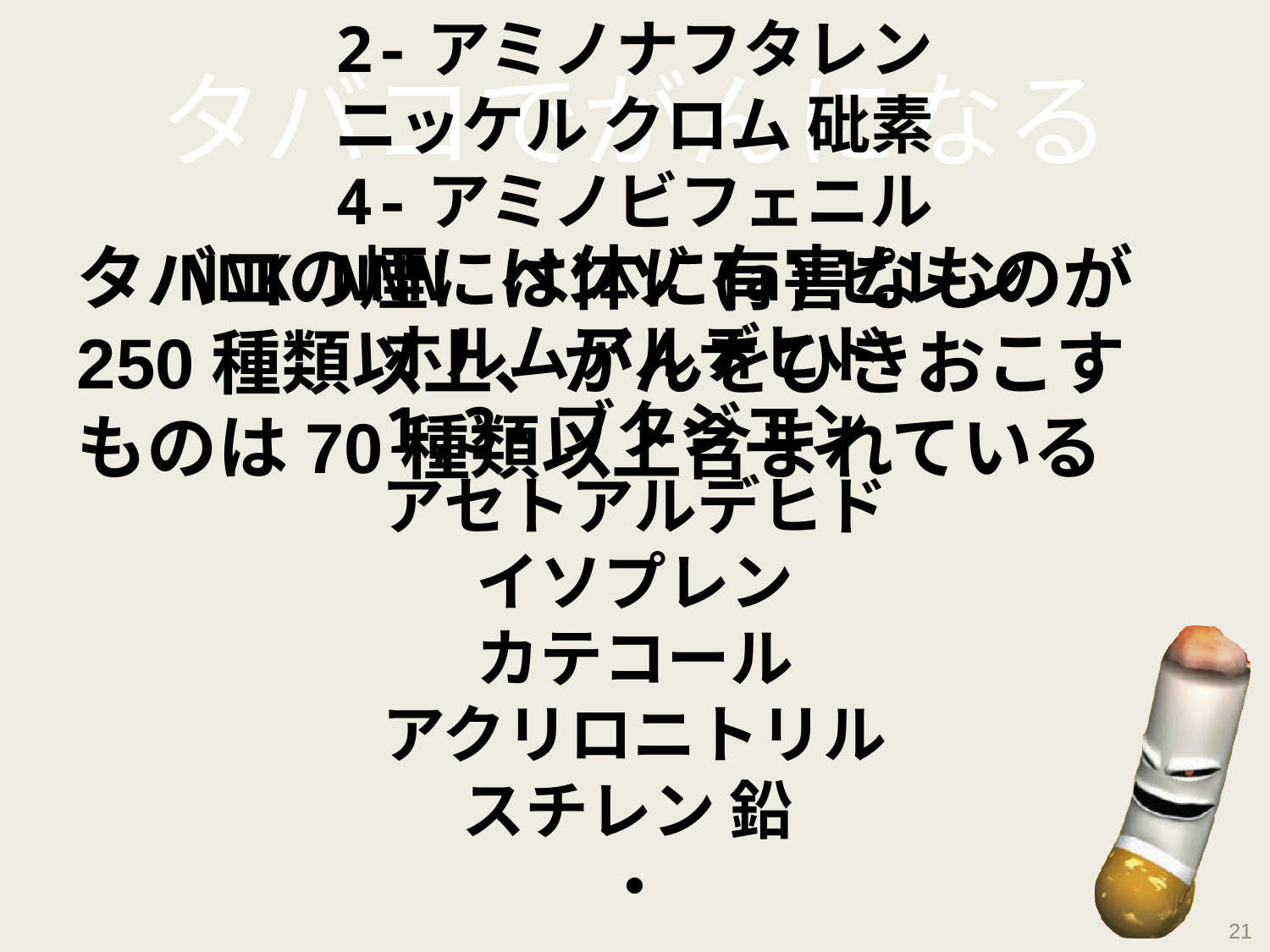

ベンゼン カドミウム
2-アミノナフタレン
ニッケル クロム 砒素
4-アミノビフェニル
NNK NNN ベンゾ(a)ピレン
ホルムアルデヒド
1,3-ブタジエン
アセトアルデヒド
イソプレン
カテコール
アクリロニトリル
スチレン 鉛
・
・
・
# タバコでがんになる
タバコの煙には体に有害なものが250種類以上、がんをひきおこすものは70種類以上含まれている

21